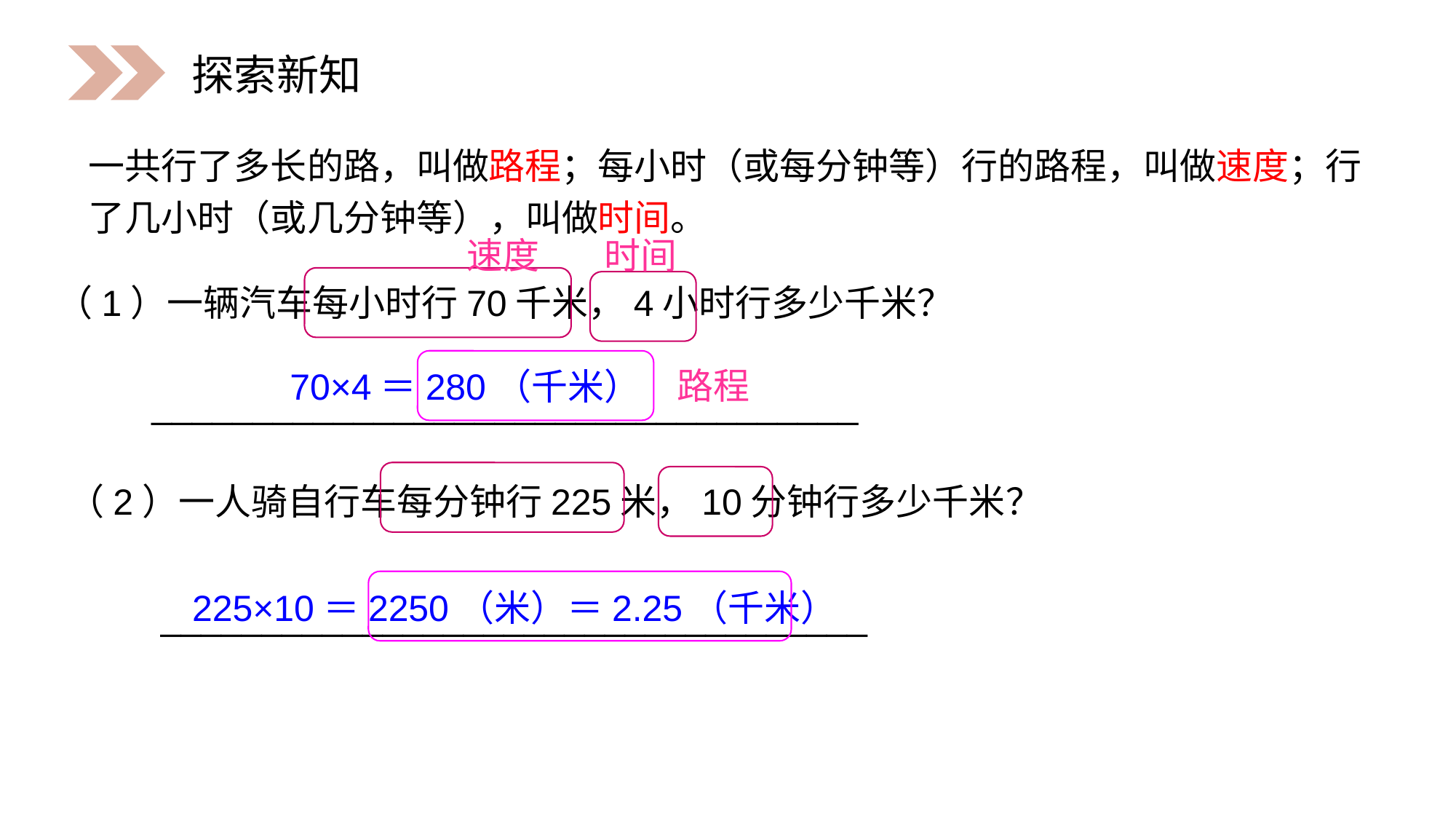

探索新知
一共行了多长的路，叫做路程；每小时（或每分钟等）行的路程，叫做速度；行了几小时（或几分钟等），叫做时间。
速度
时间

（1）一辆汽车每小时行70千米，4小时行多少千米？

路程
70×4＝280（千米）
___________________________________

（2）一人骑自行车每分钟行225米，10分钟行多少千米？

225×10＝2250（米）＝2.25（千米）
___________________________________